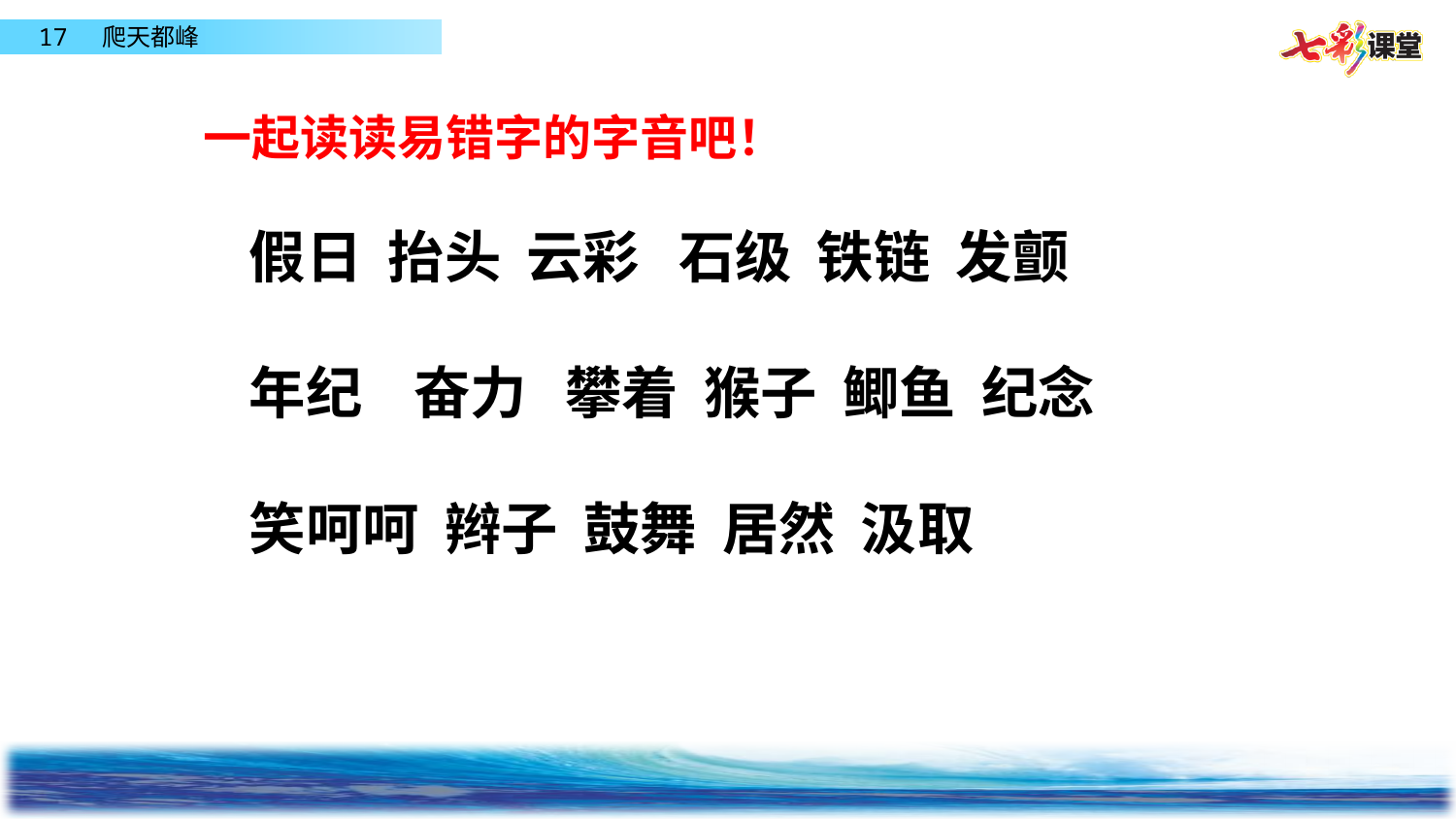

一起读读易错字的字音吧！
假日  抬头  云彩   石级  铁链  发颤

年纪    奋力   攀着  猴子  鲫鱼  纪念

笑呵呵  辫子  鼓舞  居然  汲取